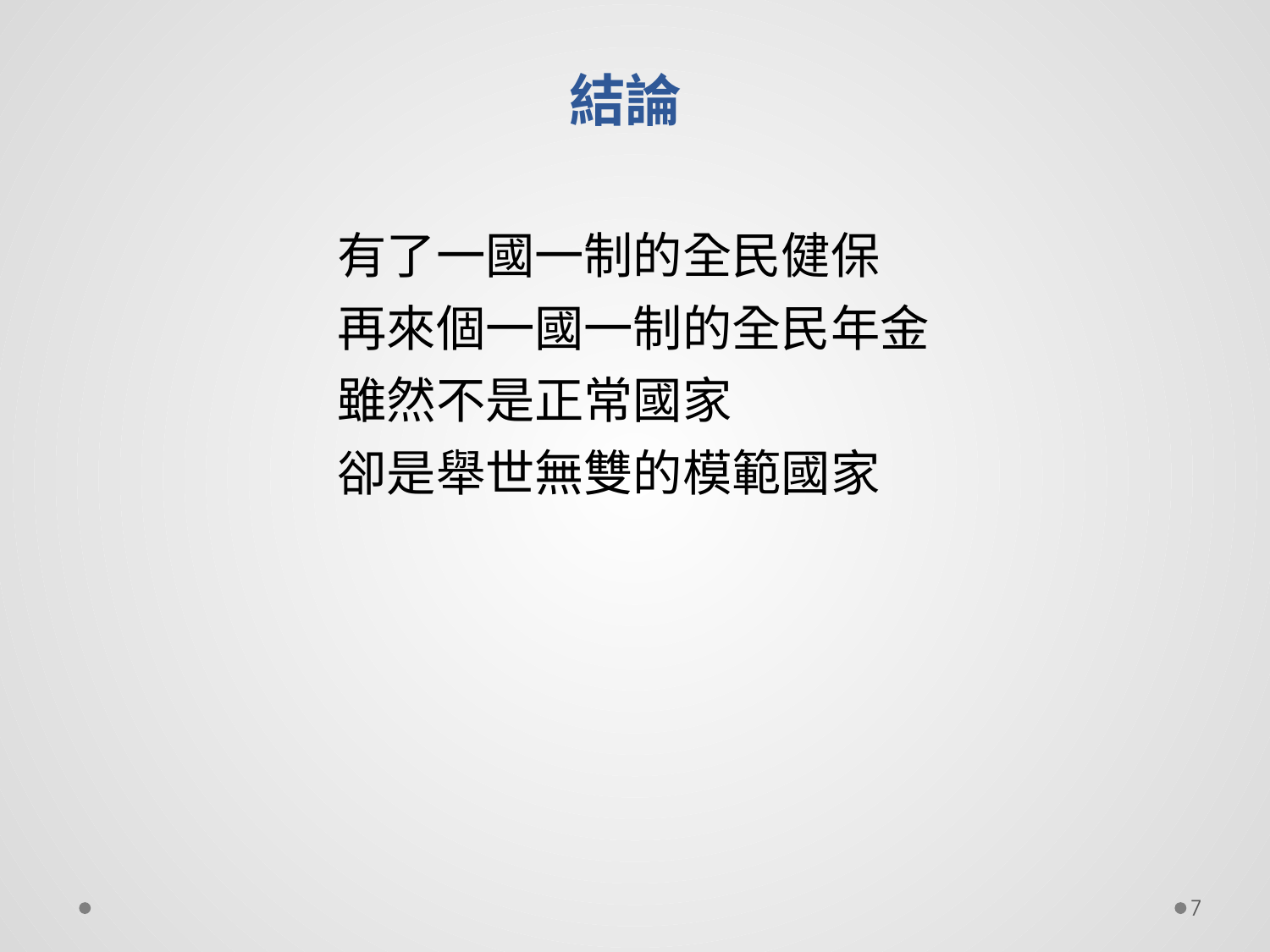

# 結論
有了一國一制的全民健保
再來個一國一制的全民年金
雖然不是正常國家
卻是舉世無雙的模範國家
7